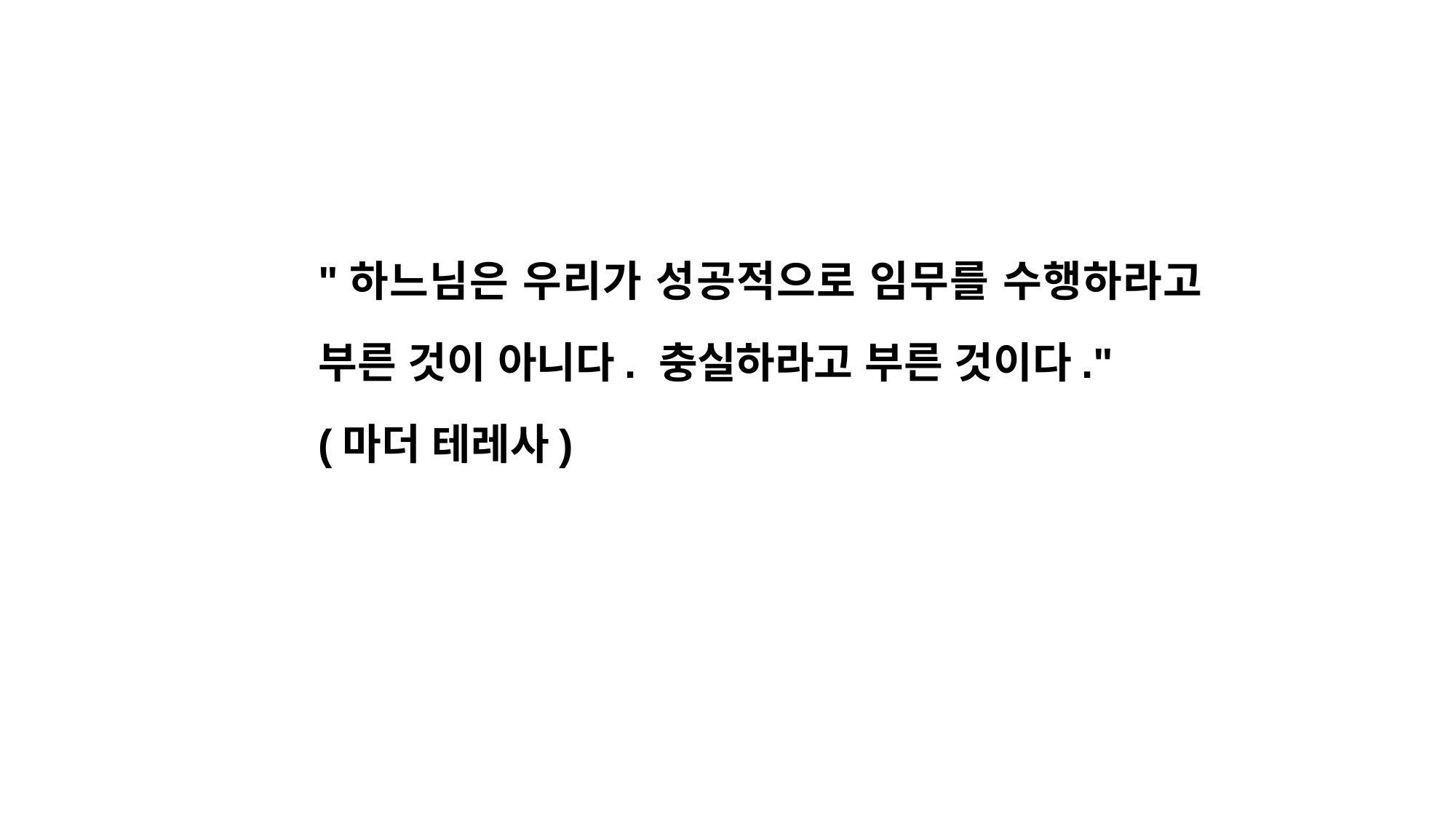

"하느님은 우리가 성공적으로 임무를 수행하라고 부른 것이 아니다. 충실하라고 부른 것이다."
(마더 테레사)